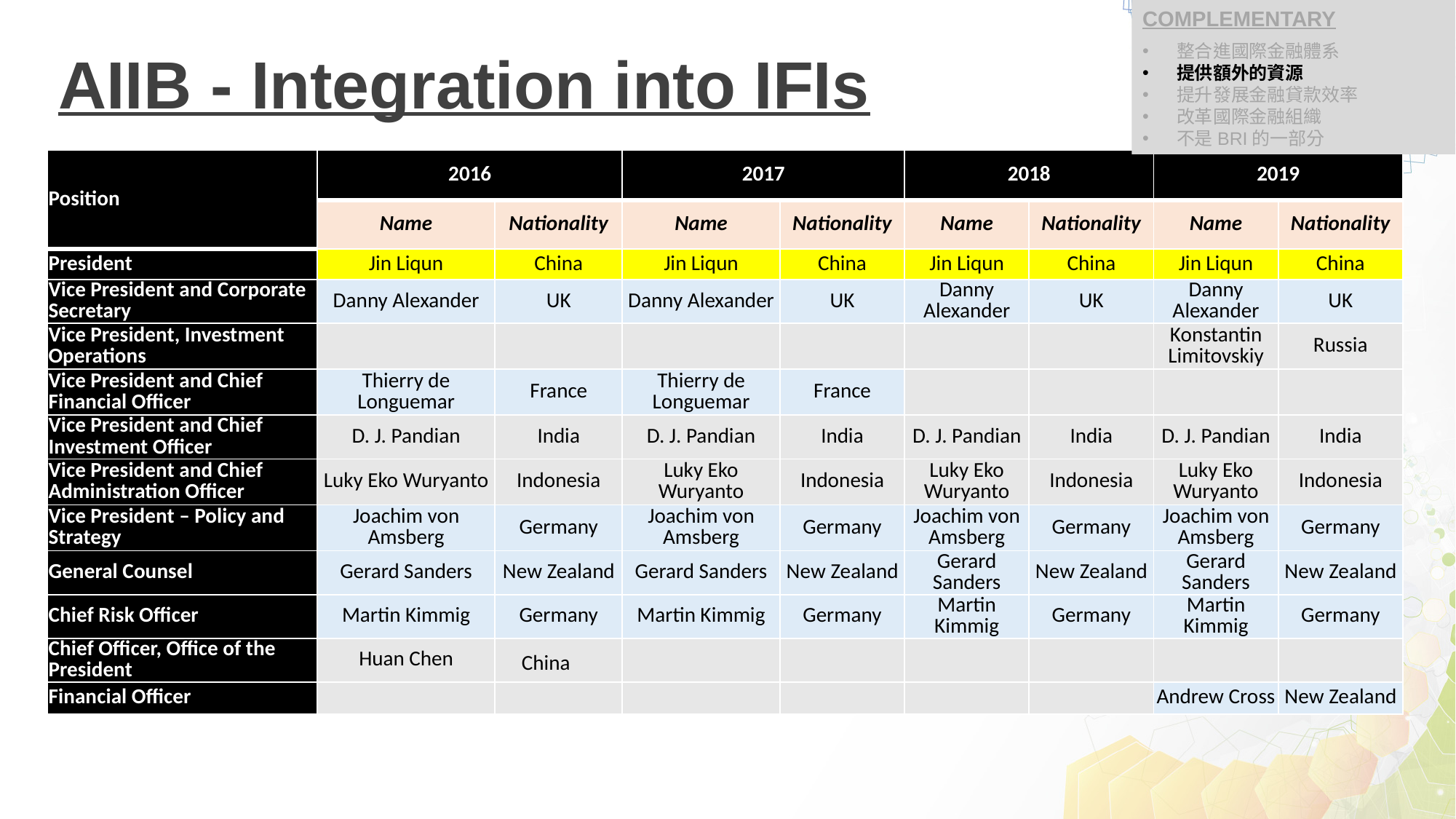

COMPLEMENTARY
整合進國際金融體系
提供額外的資源
提升發展金融貸款效率
改革國際金融組織
不是BRI的一部分
# AIIB - Integration into IFIs
| Position | 2016 |  | 2017 |  | 2018 |  | 2019 |  |
| --- | --- | --- | --- | --- | --- | --- | --- | --- |
|  | Name | Nationality | Name | Nationality | Name | Nationality | Name | Nationality |
| President | Jin Liqun | China | Jin Liqun | China | Jin Liqun | China | Jin Liqun | China |
| Vice President and Corporate Secretary | Danny Alexander | UK | Danny Alexander | UK | Danny Alexander | UK | Danny Alexander | UK |
| Vice President, Investment Operations |  |  |  |  |  |  | Konstantin Limitovskiy | Russia |
| Vice President and Chief Financial Officer | Thierry de Longuemar | France | Thierry de Longuemar | France |  |  |  |  |
| Vice President and Chief Investment Officer | D. J. Pandian | India | D. J. Pandian | India | D. J. Pandian | India | D. J. Pandian | India |
| Vice President and Chief Administration Officer | Luky Eko Wuryanto | Indonesia | Luky Eko Wuryanto | Indonesia | Luky Eko Wuryanto | Indonesia | Luky Eko Wuryanto | Indonesia |
| Vice President – Policy and Strategy | Joachim von Amsberg | Germany | Joachim von Amsberg | Germany | Joachim von Amsberg | Germany | Joachim von Amsberg | Germany |
| General Counsel | Gerard Sanders | New Zealand | Gerard Sanders | New Zealand | Gerard Sanders | New Zealand | Gerard Sanders | New Zealand |
| Chief Risk Officer | Martin Kimmig | Germany | Martin Kimmig | Germany | Martin Kimmig | Germany | Martin Kimmig | Germany |
| Chief Officer, Office of the President | Huan Chen | China |  |  |  |  |  |  |
| Financial Officer |  |  |  |  |  |  | Andrew Cross | New Zealand |